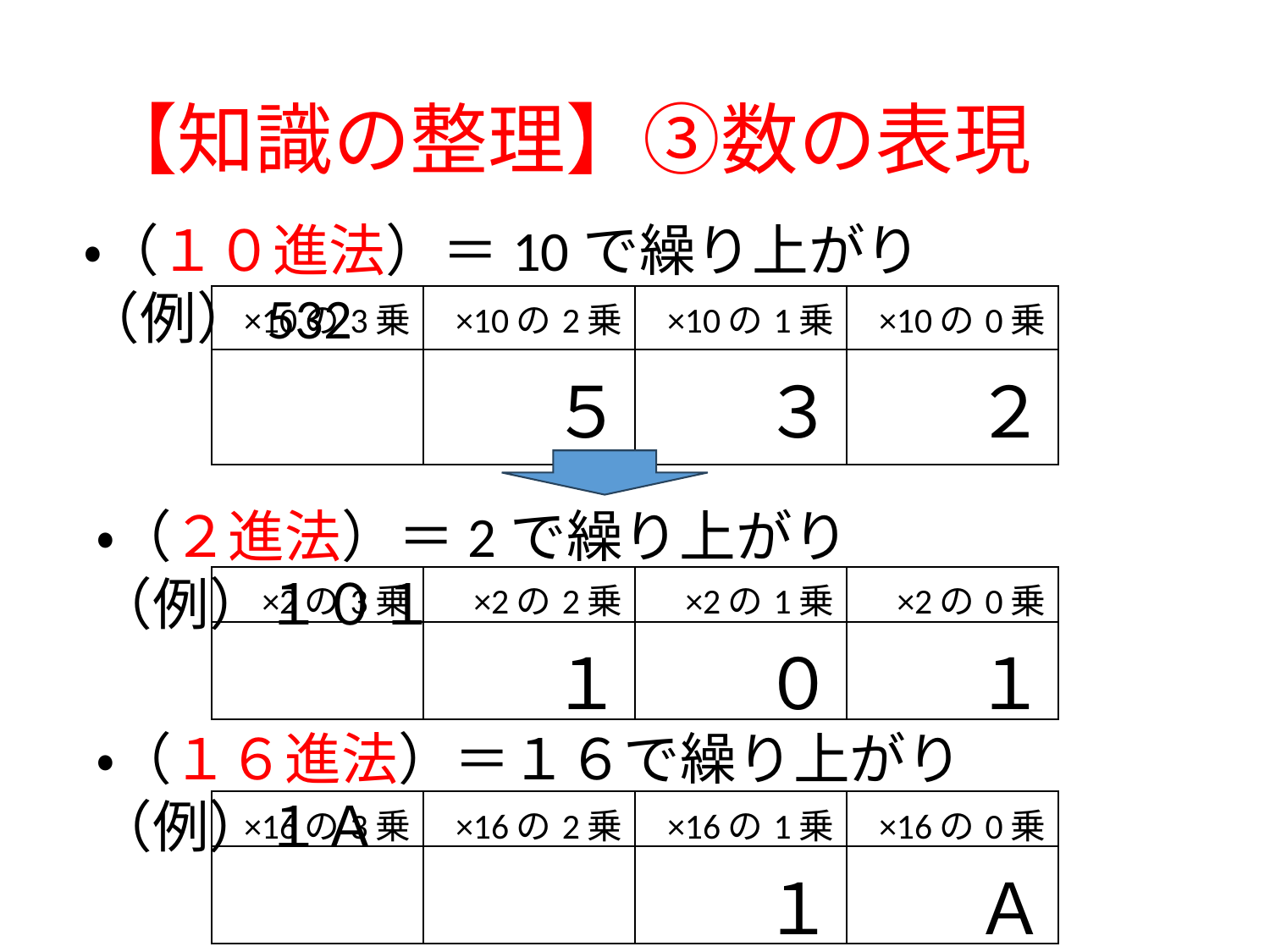

# 【知識の整理】③数の表現
・（１０進法）＝10で繰り上がり　（例）532
| ×10の3乗 | ×10の2乗 | ×10の1乗 | ×10の0乗 |
| --- | --- | --- | --- |
|  | ５ | ３ | ２ |

・（２進法）＝2で繰り上がり　（例）１０１
| ×2の3乗 | ×2の2乗 | ×2の1乗 | ×2の0乗 |
| --- | --- | --- | --- |
|  | １ | ０ | １ |
・（１６進法）＝１６で繰り上がり　（例）１Ａ
| ×16の3乗 | ×16の2乗 | ×16の1乗 | ×16の0乗 |
| --- | --- | --- | --- |
|  |  | １ | Ａ |